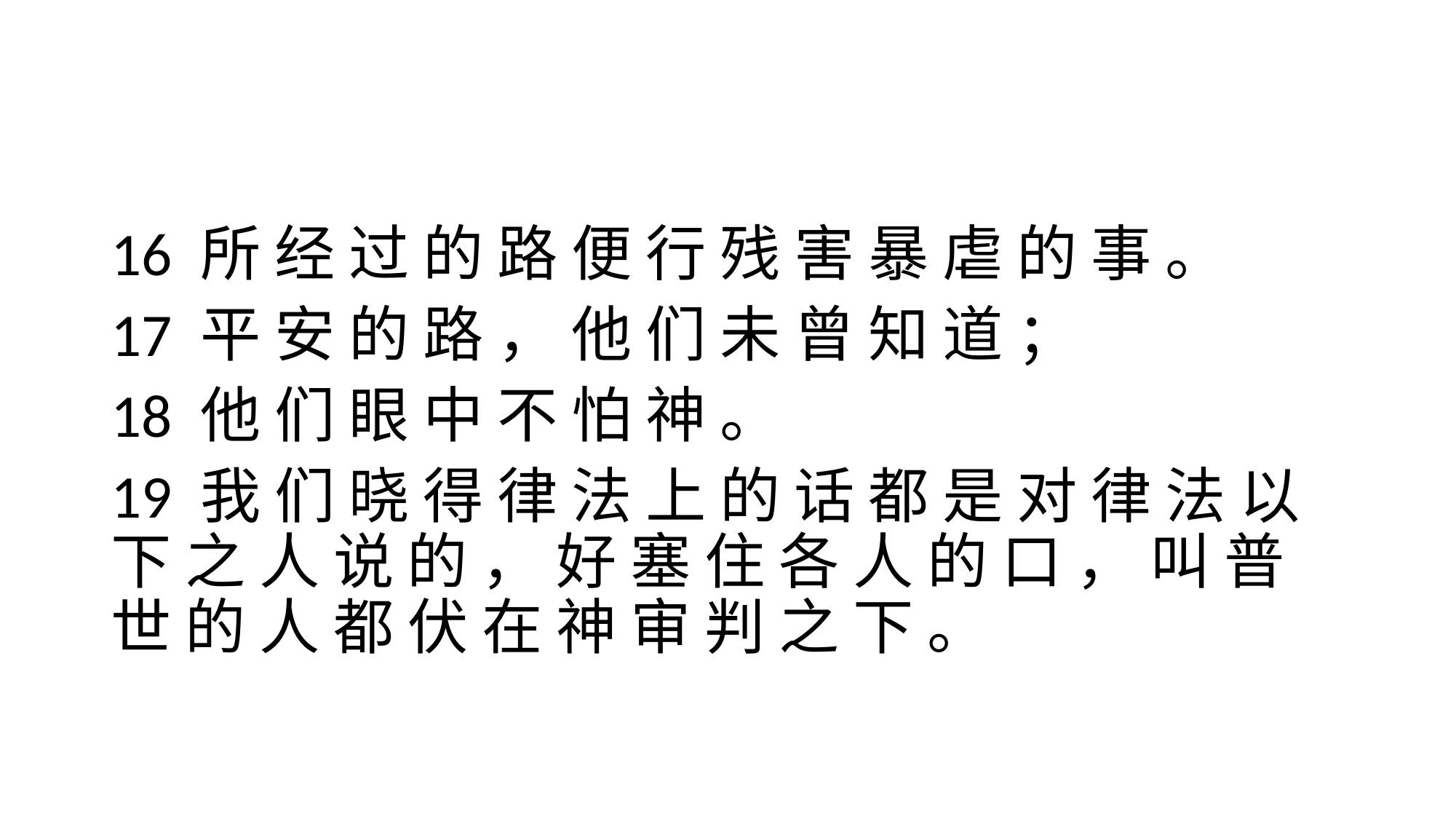

#
16 所 经 过 的 路 便 行 残 害 暴 虐 的 事 。
17 平 安 的 路 ， 他 们 未 曾 知 道 ；
18 他 们 眼 中 不 怕 神 。
19 我 们 晓 得 律 法 上 的 话 都 是 对 律 法 以 下 之 人 说 的 ， 好 塞 住 各 人 的 口 ， 叫 普 世 的 人 都 伏 在 神 审 判 之 下 。